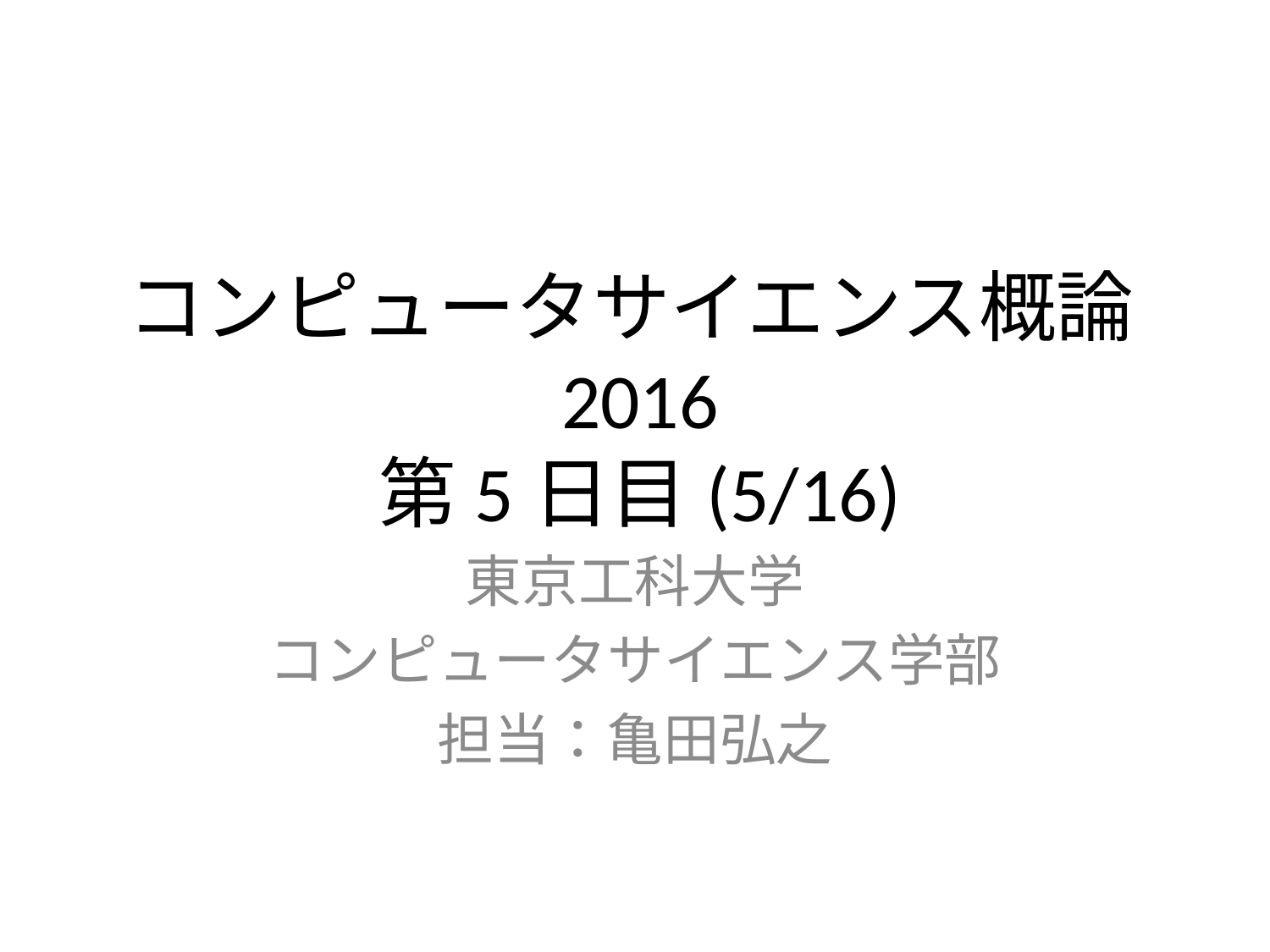

# コンピュータサイエンス概論2016 第5日目(5/16)
東京工科大学
コンピュータサイエンス学部
担当：亀田弘之